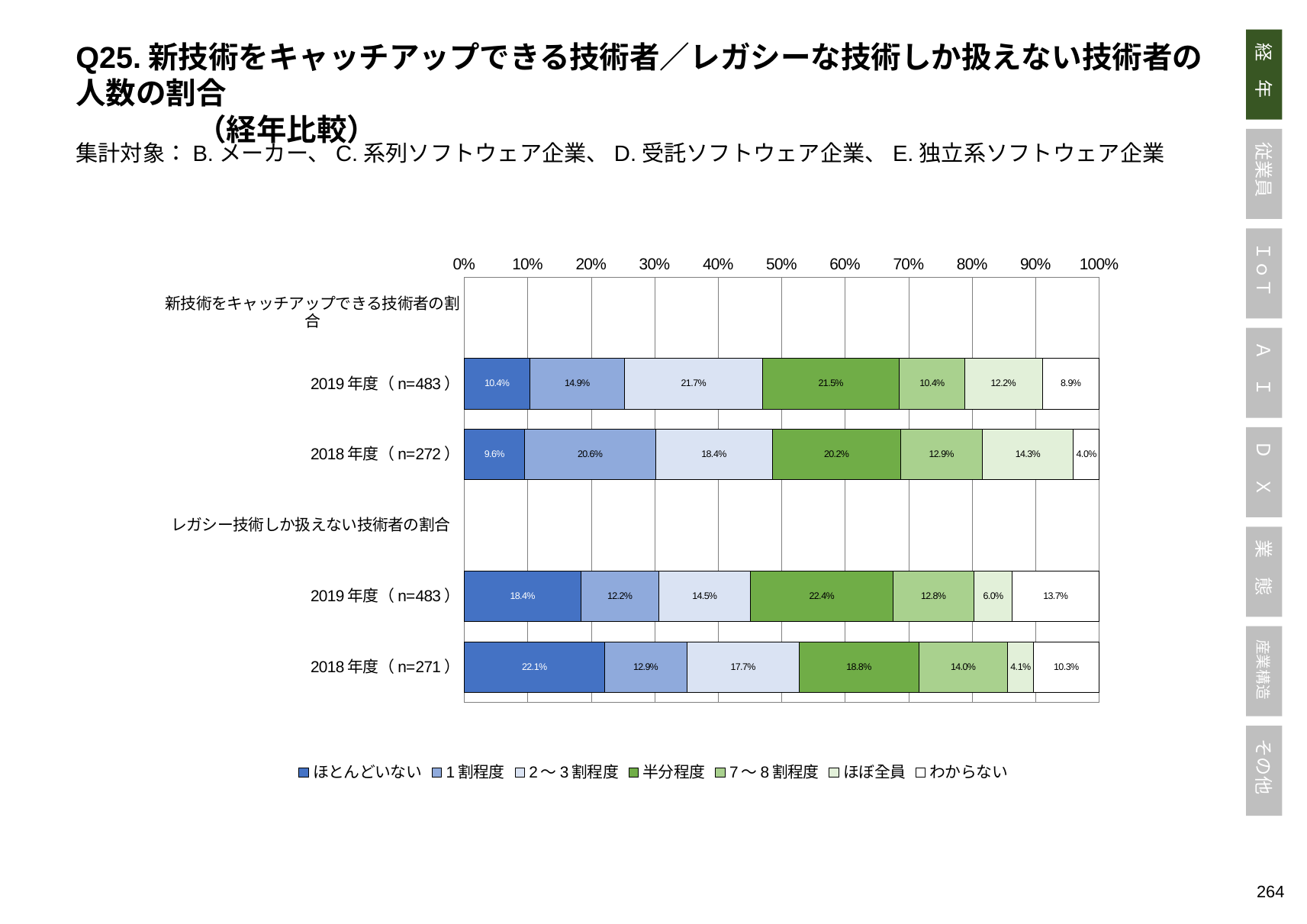

Q25.新技術をキャッチアップできる技術者／レガシーな技術しか扱えない技術者の人数の割合
　　　　（経年比較）
集計対象：B.メーカー、C.系列ソフトウェア企業、D.受託ソフトウェア企業、E.独立系ソフトウェア企業

### Chart

| Category | ほとんどいない | 1割程度 | 2～3割程度 | 半分程度 | 7～8割程度 | ほぼ全員 | わからない |
|---|---|---|---|---|---|---|---|
| 新技術をキャッチアップできる技術者の割合 | None | None | None | None | None | None | None |
| 2019年度（n=483） | 0.10351966873706005 | 0.14906832298136646 | 0.21739130434782608 | 0.2153209109730849 | 0.10351966873706005 | 0.12215320910973085 | 0.08902691511387163 |
| 2018年度（n=272） | 0.09558823529411764 | 0.20588235294117646 | 0.18382352941176472 | 0.20220588235294118 | 0.12867647058823528 | 0.14338235294117646 | 0.04044117647058824 |
| レガシー技術しか扱えない技術者の割合   | None | None | None | None | None | None | None |
| 2019年度（n=483） | 0.18426501035196688 | 0.12215320910973085 | 0.14492753623188406 | 0.2236024844720497 | 0.12836438923395446 | 0.060041407867494824 | 0.13664596273291926 |
| 2018年度（n=271） | 0.22140221402214022 | 0.12915129151291513 | 0.17712177121771217 | 0.1881918819188192 | 0.14022140221402213 | 0.04059040590405904 | 0.1033210332103321 |
264